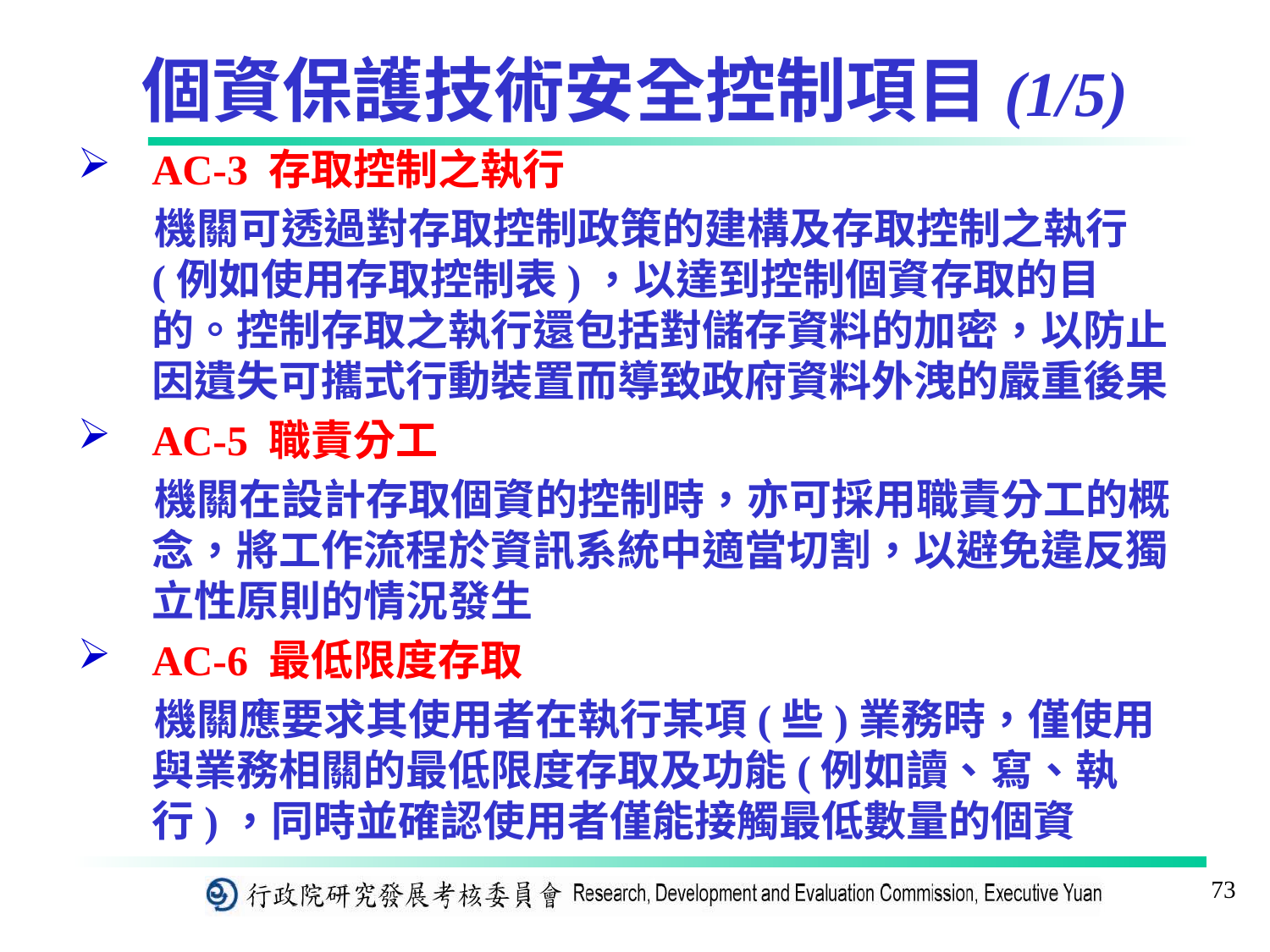

個資保護技術安全控制項目(1/5)
AC-3 存取控制之執行
       機關可透過對存取控制政策的建構及存取控制之執行(例如使用存取控制表)，以達到控制個資存取的目的。控制存取之執行還包括對儲存資料的加密，以防止因遺失可攜式行動裝置而導致政府資料外洩的嚴重後果
AC-5 職責分工
       機關在設計存取個資的控制時，亦可採用職責分工的概念，將工作流程於資訊系統中適當切割，以避免違反獨立性原則的情況發生
AC-6 最低限度存取
       機關應要求其使用者在執行某項(些)業務時，僅使用與業務相關的最低限度存取及功能(例如讀、寫、執行)，同時並確認使用者僅能接觸最低數量的個資

73